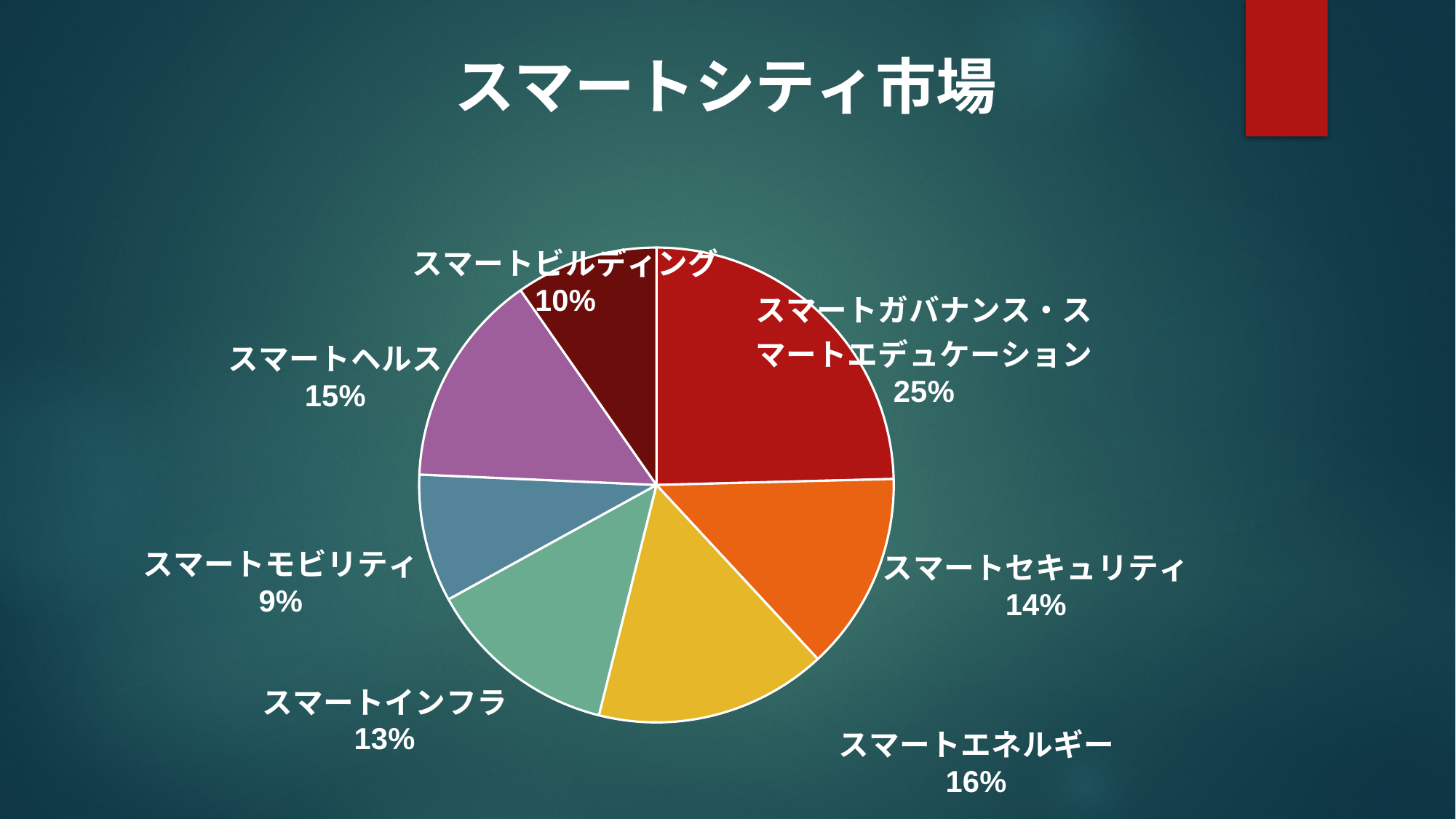

### Chart: スマートシティ市場

| Category | スマートシティ市場 |
|---|---|
| スマートガバナンス・スマートエデュケーション | 0.246 |
| スマートセキュリティ | 0.135 |
| スマートエネルギー | 0.158 |
| スマートインフラ | 0.131 |
| スマートモビリティ | 0.087 |
| スマートヘルス | 0.146 |
| スマートビルディング | 0.097 |